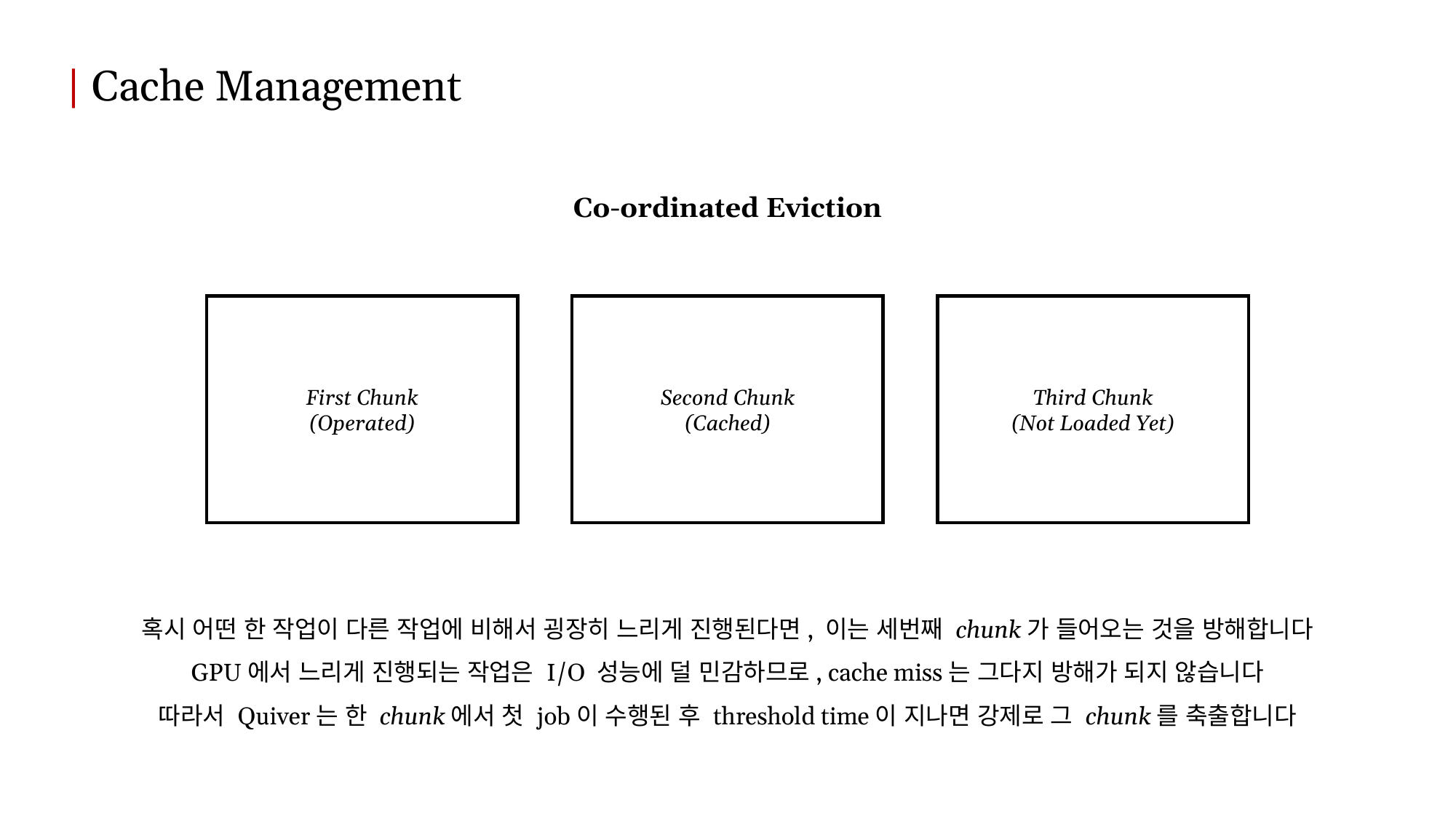

| Cache Management
Co-ordinated Eviction
First Chunk
(Operated)
Second Chunk
(Cached)
Third Chunk
(Not Loaded Yet)
혹시 어떤 한 작업이 다른 작업에 비해서 굉장히 느리게 진행된다면, 이는 세번째 chunk가 들어오는 것을 방해합니다
GPU에서 느리게 진행되는 작업은 I/O 성능에 덜 민감하므로, cache miss는 그다지 방해가 되지 않습니다
따라서 Quiver는 한 chunk에서 첫 job이 수행된 후 threshold time이 지나면 강제로 그 chunk를 축출합니다